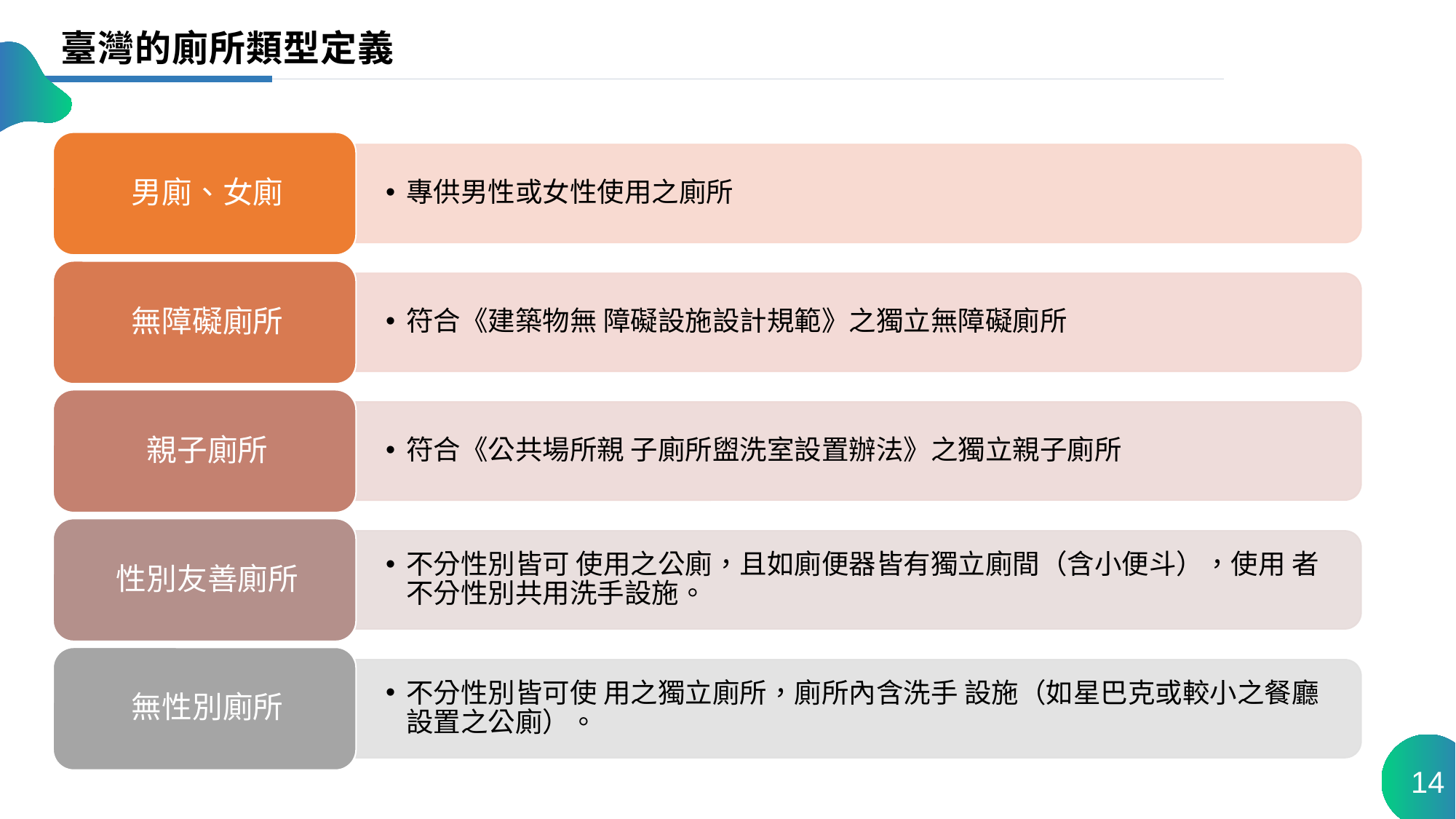

臺灣的廁所類型定義

專供男性或女性使用之廁所
男廁、女廁
符合《建築物無 障礙設施設計規範》之獨立無障礙廁所
無障礙廁所
符合《公共場所親 子廁所盥洗室設置辦法》之獨立親子廁所
親子廁所
不分性別皆可 使用之公廁，且如廁便器皆有獨立廁間（含小便斗），使用 者不分性別共用洗手設施。
性別友善廁所
不分性別皆可使 用之獨立廁所，廁所內含洗手 設施（如星巴克或較小之餐廳 設置之公廁）。
無性別廁所